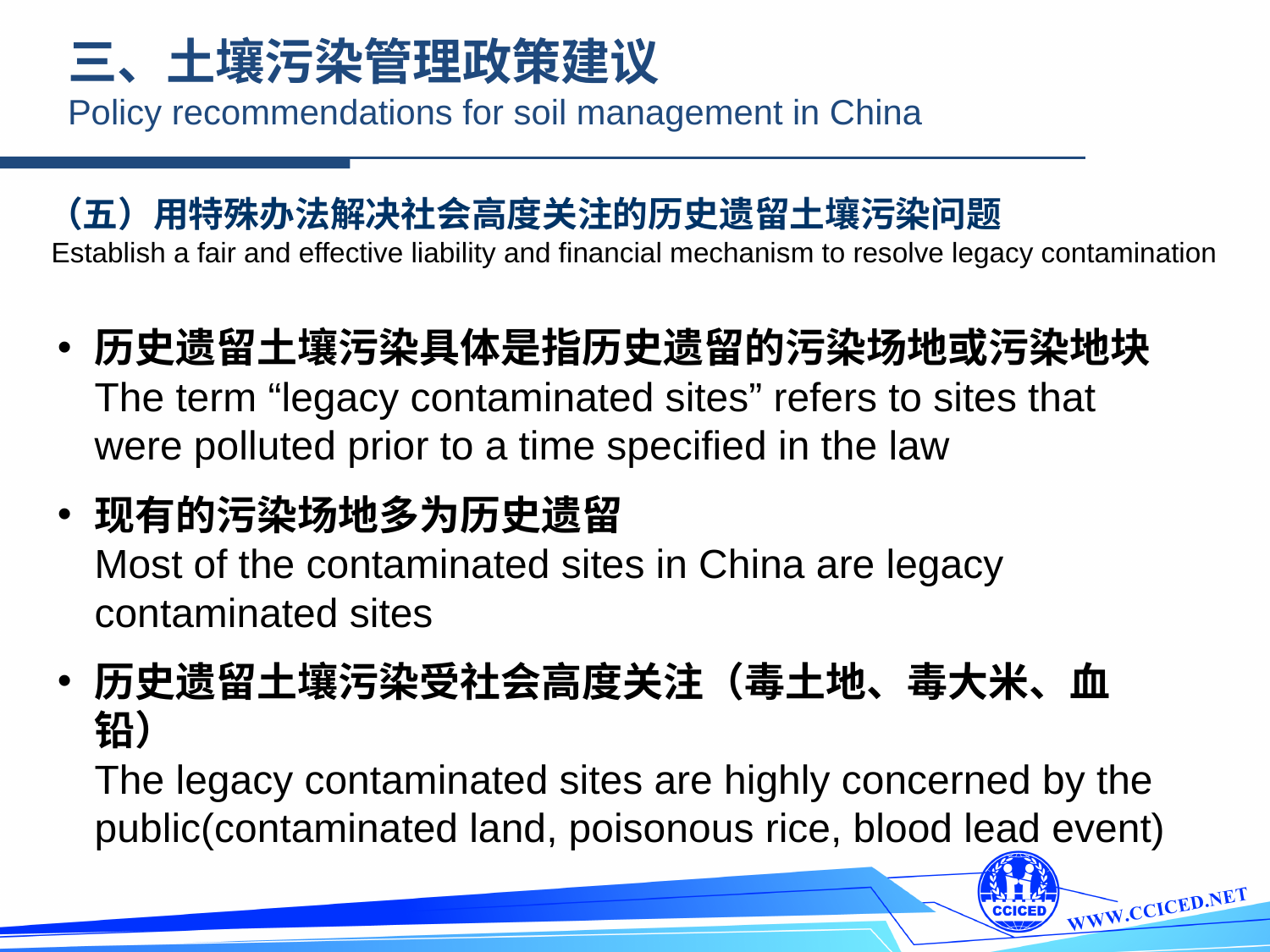

三、土壤污染管理政策建议
Policy recommendations for soil management in China
（五）用特殊办法解决社会高度关注的历史遗留土壤污染问题
Establish a fair and effective liability and financial mechanism to resolve legacy contamination
历史遗留土壤污染具体是指历史遗留的污染场地或污染地块
The term “legacy contaminated sites” refers to sites that were polluted prior to a time specified in the law
现有的污染场地多为历史遗留
Most of the contaminated sites in China are legacy contaminated sites
历史遗留土壤污染受社会高度关注（毒土地、毒大米、血铅）
The legacy contaminated sites are highly concerned by the public(contaminated land, poisonous rice, blood lead event)